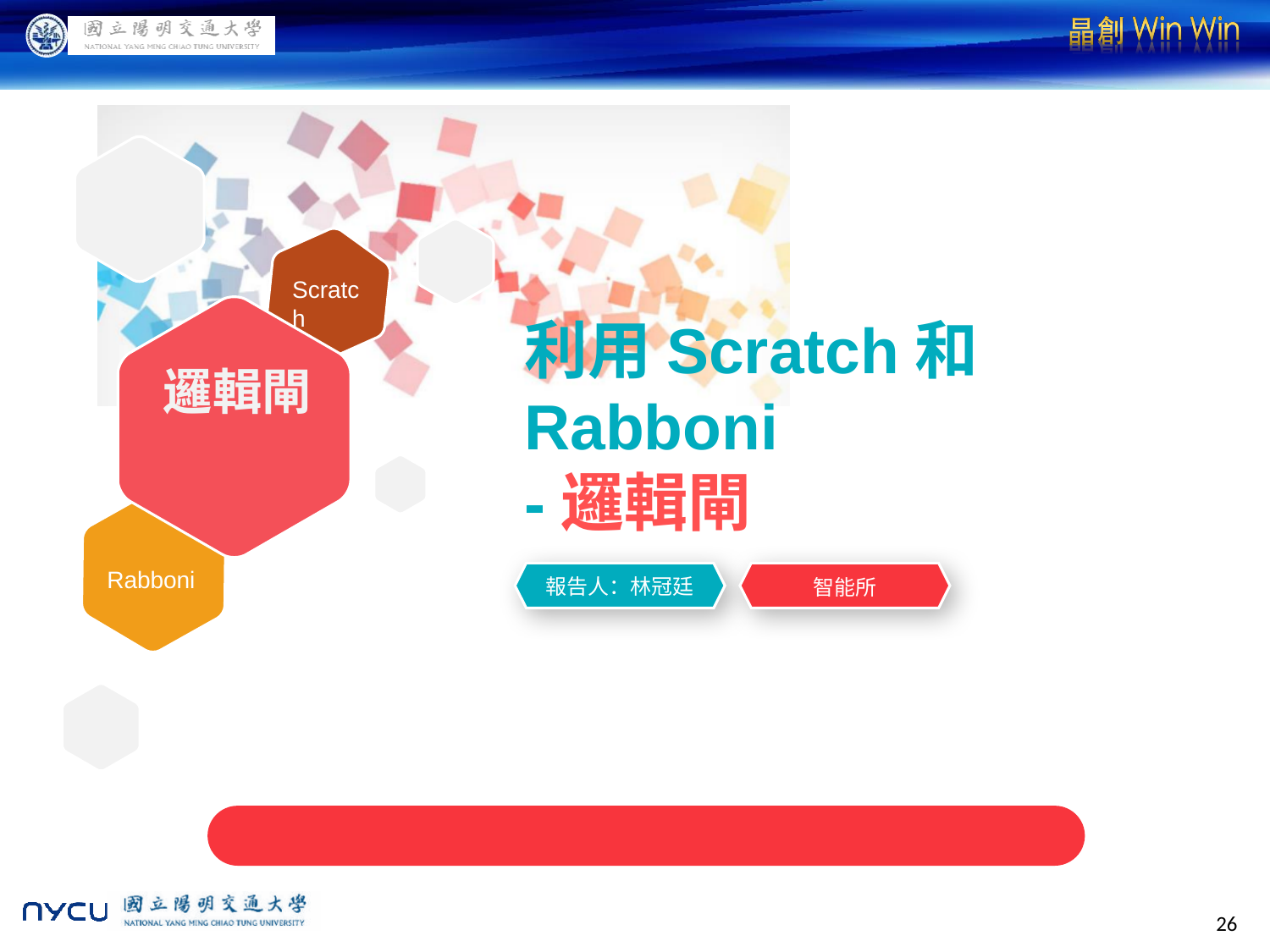

Scratch

邏輯閘
利用Scratch和Rabboni
-邏輯閘

S

Rabboni
報告人：林冠廷
智能所